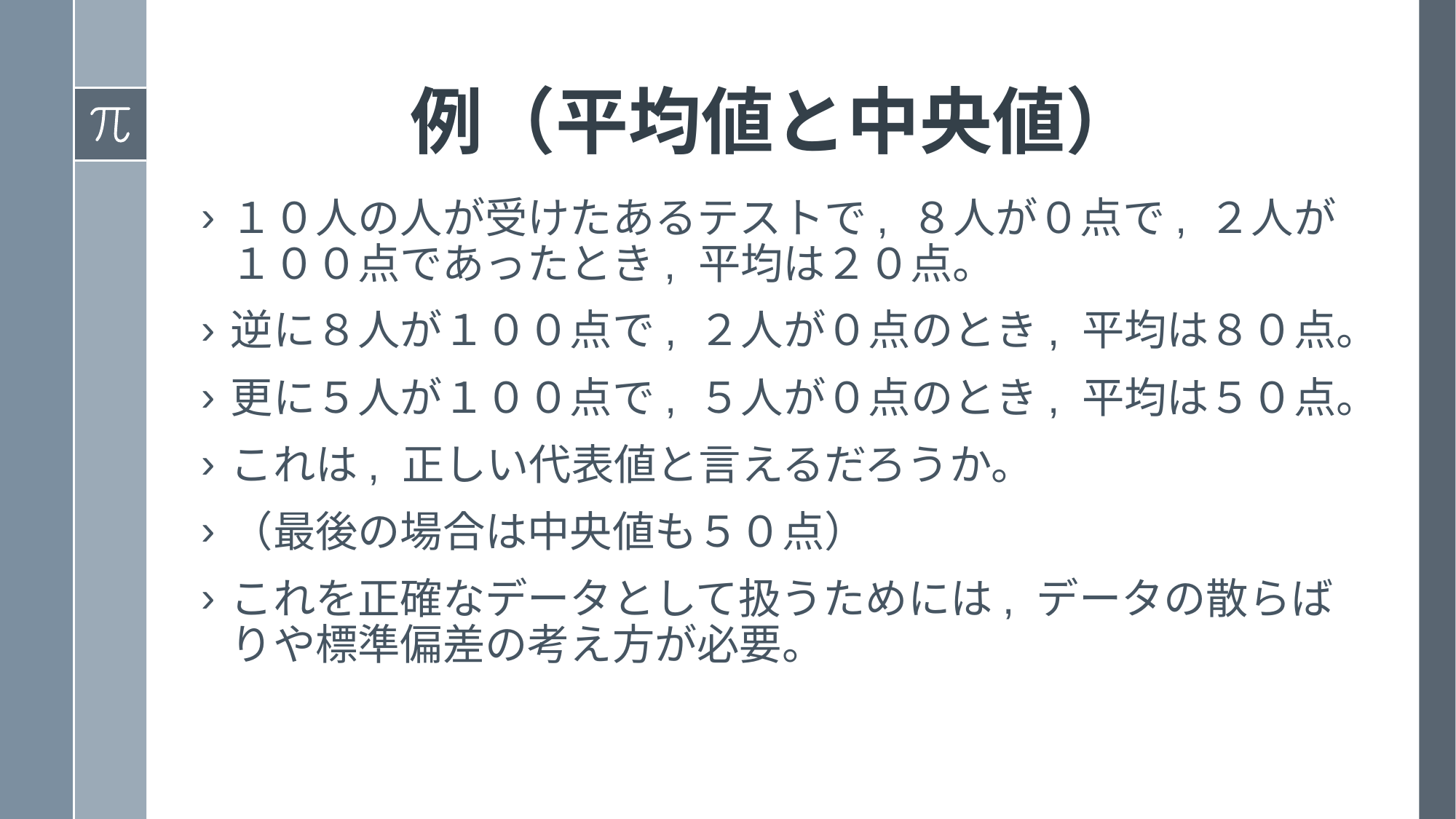

# 例（平均値と中央値）
１０人の人が受けたあるテストで, ８人が０点で, ２人が
１００点であったとき, 平均は２０点。
逆に８人が１００点で, ２人が０点のとき, 平均は８０点。
更に５人が１００点で, ５人が０点のとき, 平均は５０点。
これは, 正しい代表値と言えるだろうか。
（最後の場合は中央値も５０点）
これを正確なデータとして扱うためには, データの散らばりや標準偏差の考え方が必要。